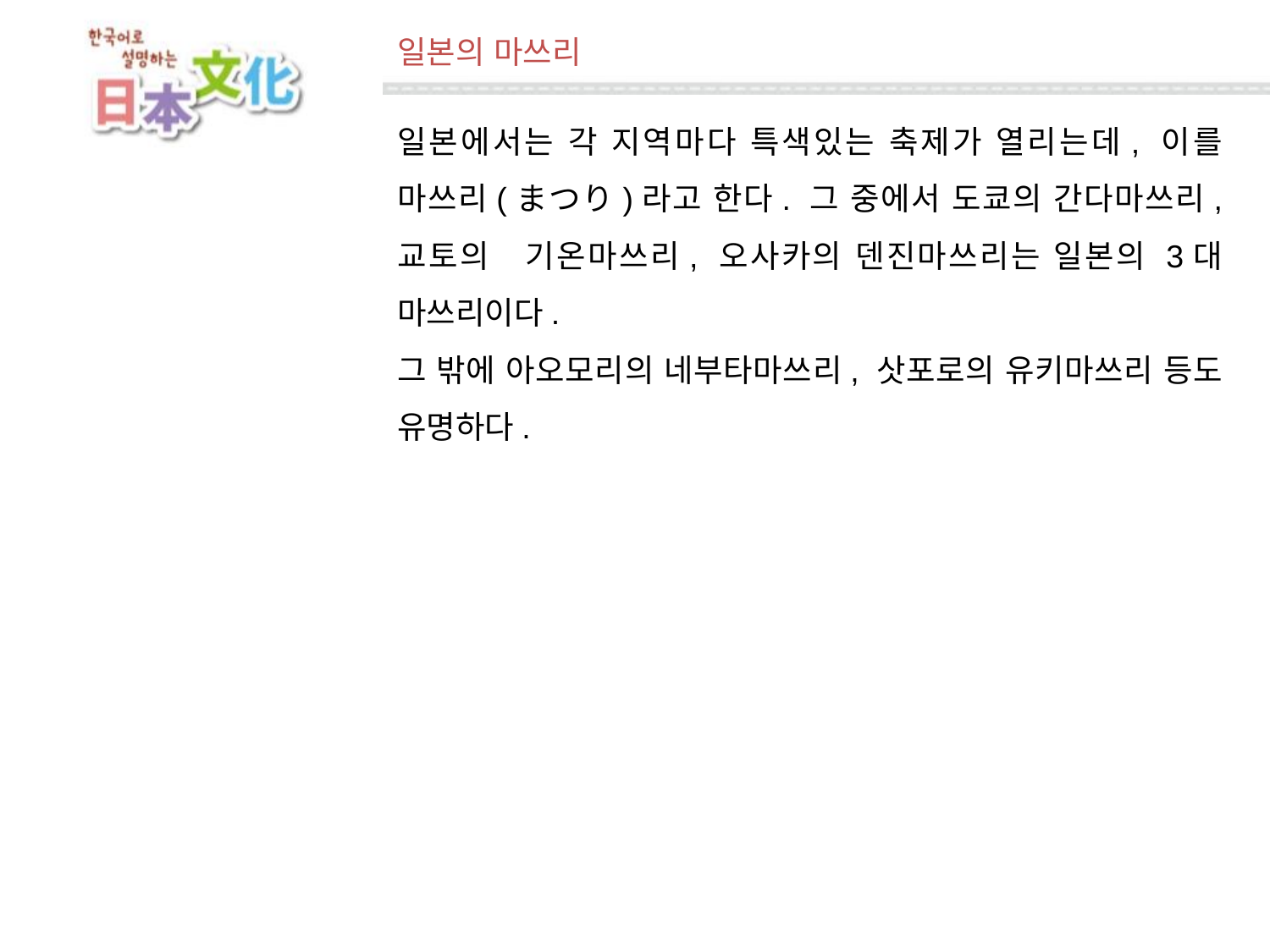

일본의 마쓰리
일본에서는 각 지역마다 특색있는 축제가 열리는데, 이를 마쓰리(まつり)라고 한다. 그 중에서 도쿄의 간다마쓰리, 교토의　기온마쓰리, 오사카의 덴진마쓰리는 일본의 3대 마쓰리이다.
그 밖에 아오모리의 네부타마쓰리, 삿포로의 유키마쓰리 등도 유명하다.